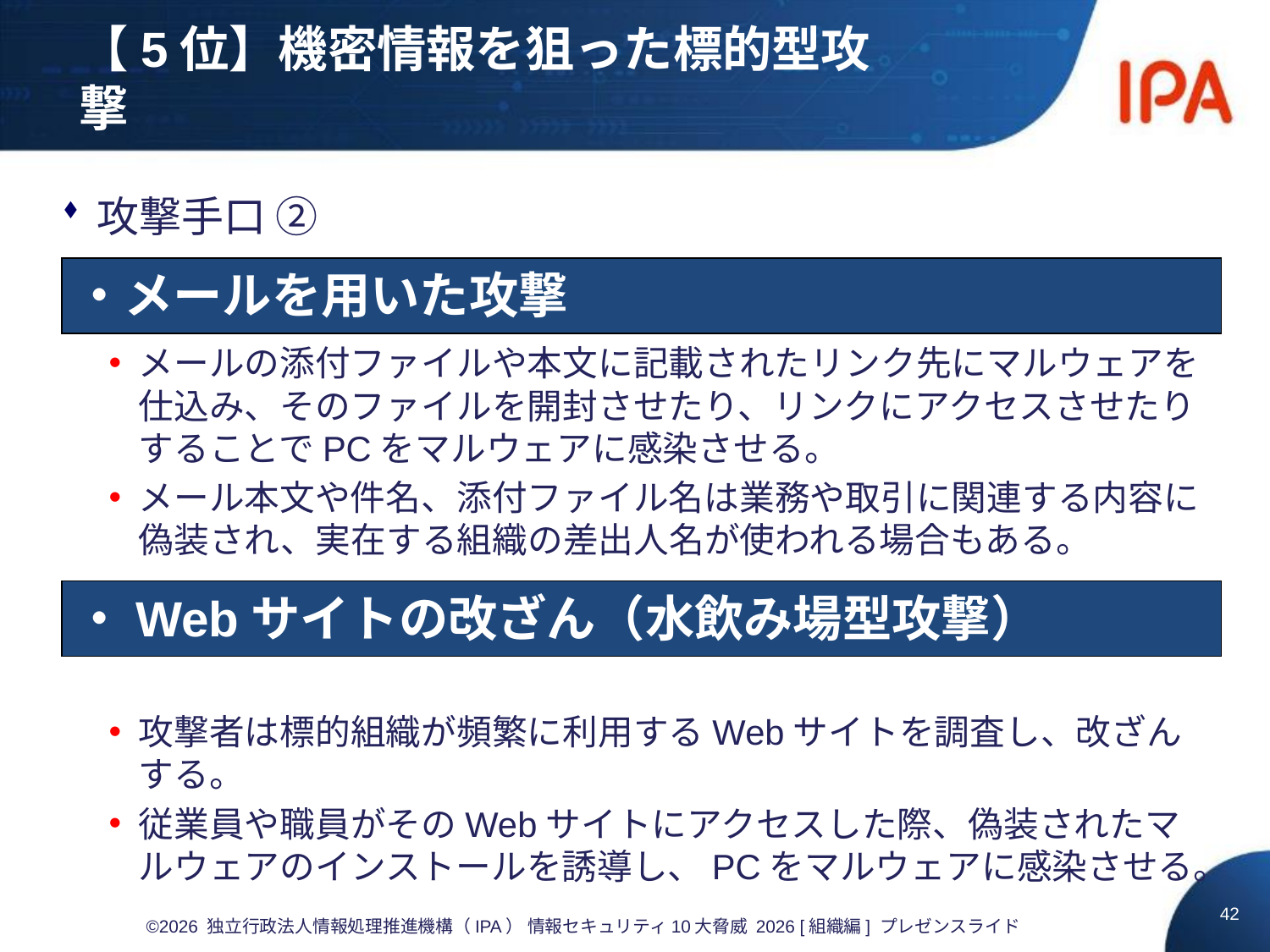

# 【5位】機密情報を狙った標的型攻撃
攻撃手口 ②

メールの添付ファイルや本文に記載されたリンク先にマルウェアを仕込み、そのファイルを開封させたり、リンクにアクセスさせたりすることでPCをマルウェアに感染させる。
メール本文や件名、添付ファイル名は業務や取引に関連する内容に偽装され、実在する組織の差出人名が使われる場合もある。

攻撃者は標的組織が頻繁に利用するWebサイトを調査し、改ざんする。
従業員や職員がそのWebサイトにアクセスした際、偽装されたマルウェアのインストールを誘導し、PCをマルウェアに感染させる。
・メールを用いた攻撃
・Webサイトの改ざん（水飲み場型攻撃）
42
©2026 独立行政法人情報処理推進機構（IPA） 情報セキュリティ10大脅威 2026 [組織編] プレゼンスライド